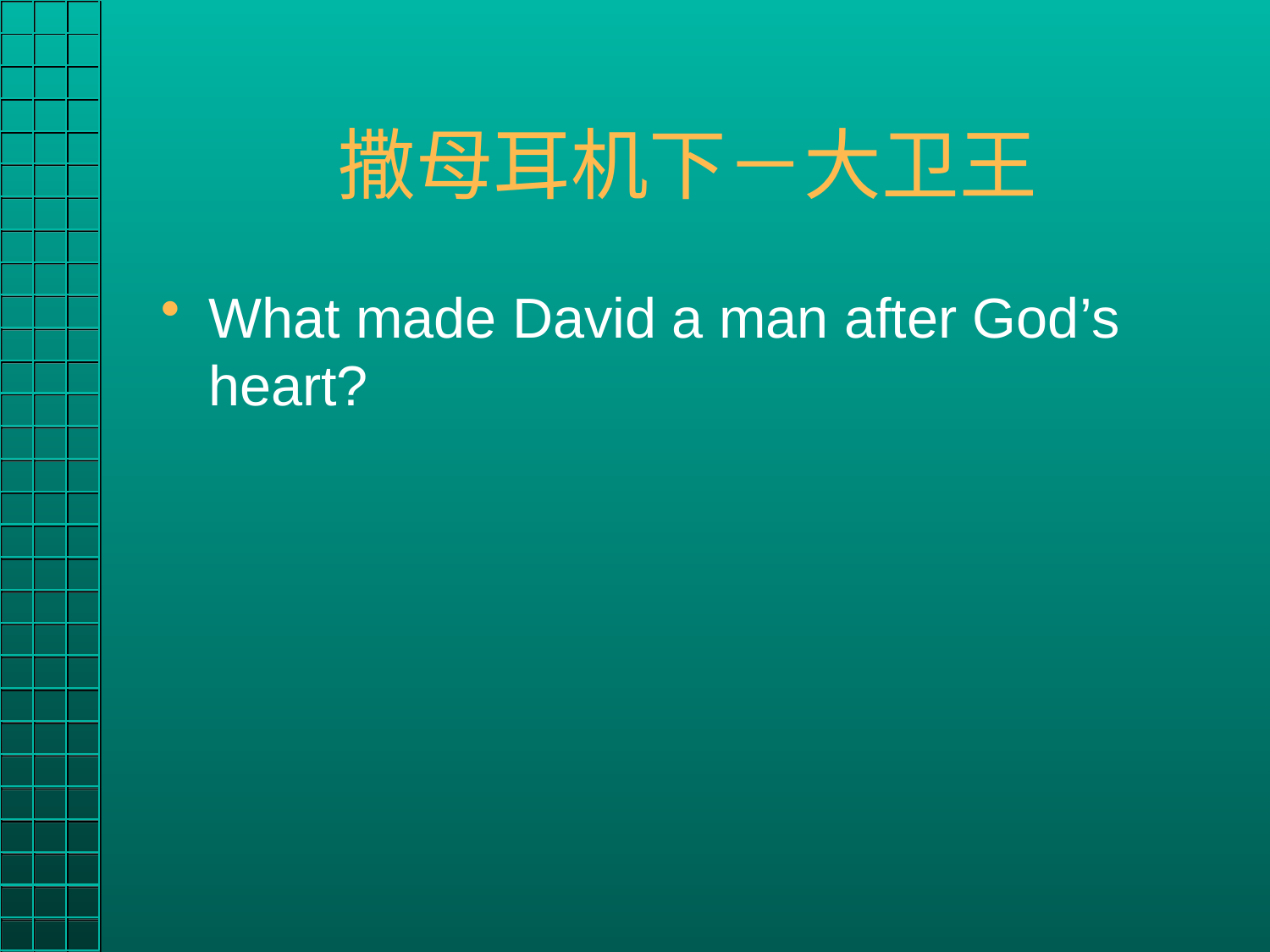

# 撒母耳机下－大卫王
What made David a man after God’s heart?